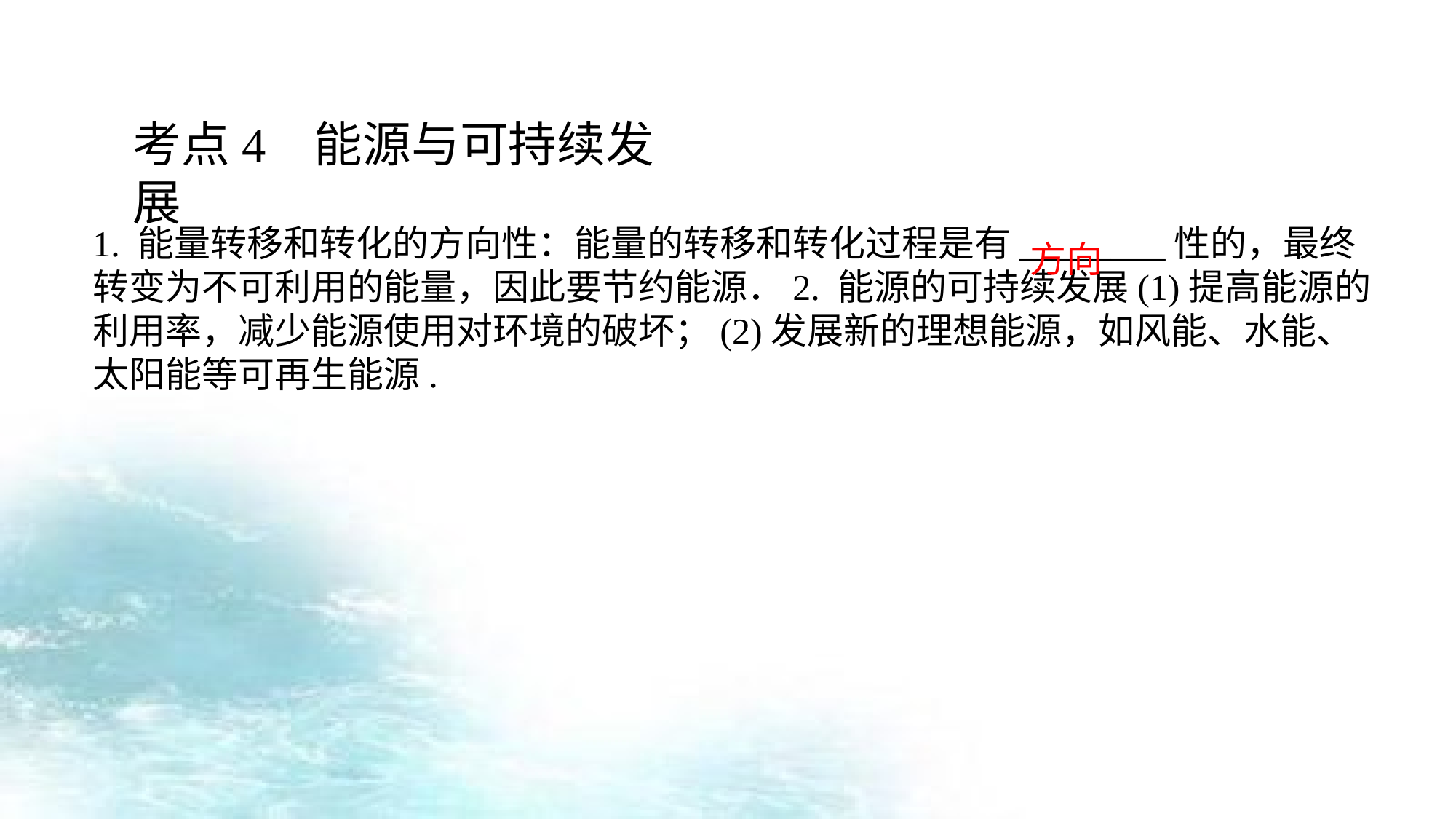

考点4   能源与可持续发展
1. 能量转移和转化的方向性：能量的转移和转化过程是有________性的，最终转变为不可利用的能量，因此要节约能源．2. 能源的可持续发展(1)提高能源的利用率，减少能源使用对环境的破坏；(2)发展新的理想能源，如风能、水能、太阳能等可再生能源.

方向